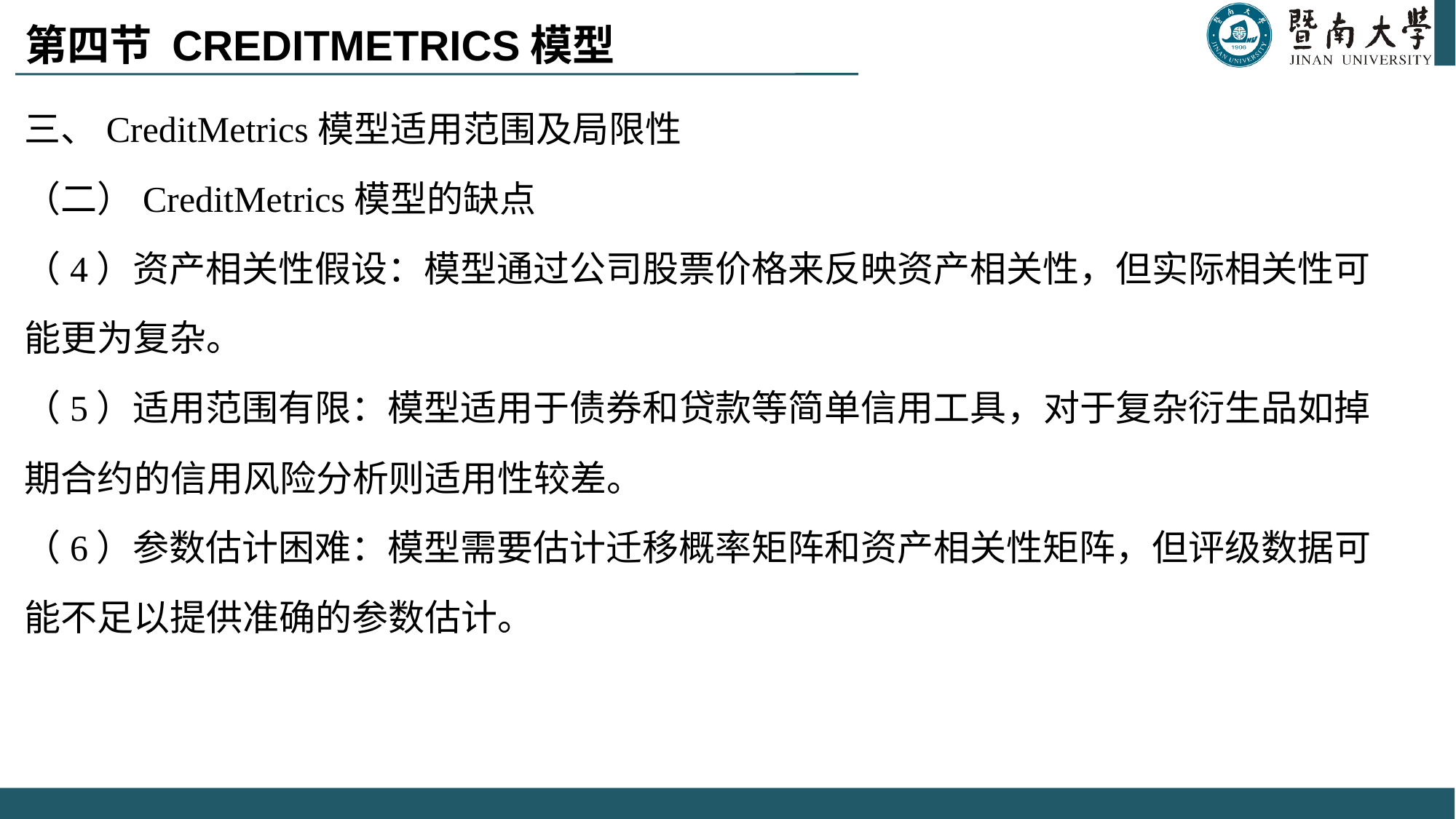

# 第四节 CreditMetrics模型
三、CreditMetrics模型适用范围及局限性
（二）CreditMetrics模型的缺点
（4）资产相关性假设：模型通过公司股票价格来反映资产相关性，但实际相关性可能更为复杂。
（5）适用范围有限：模型适用于债券和贷款等简单信用工具，对于复杂衍生品如掉期合约的信用风险分析则适用性较差。
（6）参数估计困难：模型需要估计迁移概率矩阵和资产相关性矩阵，但评级数据可能不足以提供准确的参数估计。